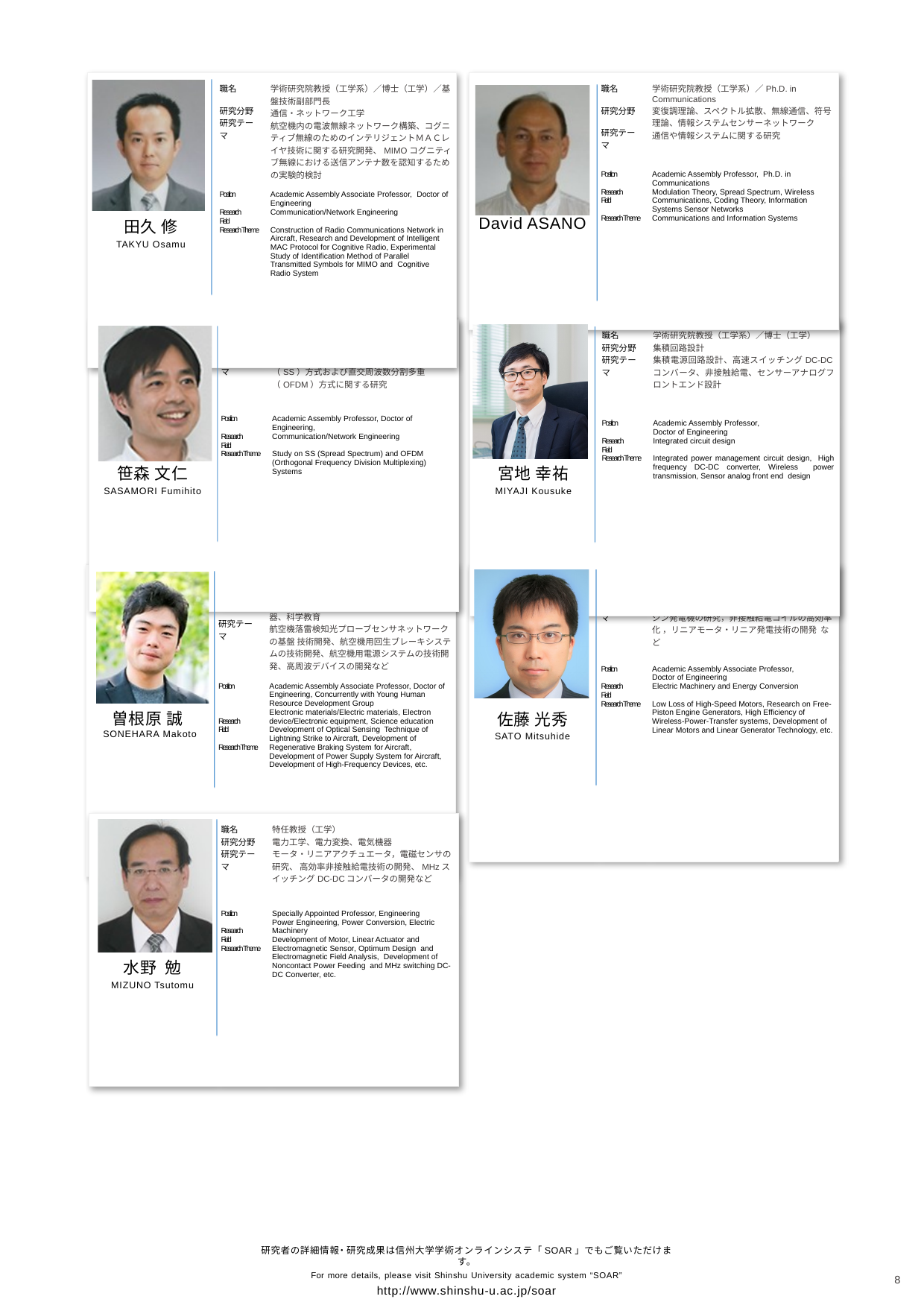

| 田久 修 TAKYU Osamu | 職名 研究分野 研究テーマ | 学術研究院教授（工学系）／博士（工学）／基盤技術副部門長 通信・ネットワーク工学 航空機内の電波無線ネットワーク構築、コグニティブ無線のためのインテリジェントＭＡＣレイヤ技術に関する研究開発、MIMOコグニティブ無線における送信アンテナ数を認知するための実験的検討 |
| --- | --- | --- |
|  | Position Research Field Research Theme | Academic Assembly Associate Professor, Doctor of Engineering Communication/Network Engineering Construction of Radio Communications Network in Aircraft, Research and Development of Intelligent MAC Protocol for Cognitive Radio, Experimental Study of Identification Method of Parallel Transmitted Symbols for MIMO and Cognitive Radio System |
| David ASANO | 職名 研究分野 研究テーマ | 学術研究院教授（工学系）／Ph.D. in Communications 変復調理論、スペクトル拡散、無線通信、符号理論、情報システムセンサーネットワーク 通信や情報システムに関する研究 |
| --- | --- | --- |
|  | Position Research Field Research Theme | Academic Assembly Professor, Ph.D. in Communications Modulation Theory, Spread Spectrum, Wireless Communications, Coding Theory, Information Systems Sensor Networks Communications and Information Systems |

| 笹森 文仁 SASAMORI Fumihito | 職名 研究分野 研究テーマ | 学術研究院教授（工学系）／博士（工学） 通信・ネットワーク工学 ディジタル無線通信におけるスペクトル拡散（SS）方式および直交周波数分割多重（OFDM）方式に関する研究 |
| --- | --- | --- |
|  | Position Research Field Research Theme | Academic Assembly Professor, Doctor of Engineering, Communication/Network Engineering Study on SS (Spread Spectrum) and OFDM (Orthogonal Frequency Division Multiplexing) Systems |
| 宮地 幸祐 MIYAJI Kousuke | 職名 研究分野 研究テーマ | 学術研究院教授（工学系）／博士（工学） 集積回路設計 集積電源回路設計、高速スイッチングDC-DCコンバータ、非接触給電、センサーアナログフロントエンド設計 |
| --- | --- | --- |
|  | Position Research Field Research Theme | Academic Assembly Professor, Doctor of Engineering Integrated circuit design Integrated power management circuit design, High frequency DC-DC converter, Wireless power transmission, Sensor analog front end design |

| 曽根原 誠SONEHARA Makoto | 職名 研究分野 研究テーマ | 学術研究院准教授（工学系）／博士（工学）／人材育成部門を兼務 電子・電気材料工学、電子デバイス・電子機器、科学教育 航空機落雷検知光プローブセンサネットワークの基盤 技術開発、航空機用回生ブレーキシステムの技術開発、航空機用電源システムの技術開発、高周波デバイスの開発など |
| --- | --- | --- |
|  | Position Research Field Research Theme | Academic Assembly Associate Professor, Doctor of Engineering, Concurrently with Young Human Resource Development Group Electronic materials/Electric materials, Electron device/Electronic equipment, Science education Development of Optical Sensing Technique of Lightning Strike to Aircraft, Development of Regenerative Braking System for Aircraft, Development of Power Supply System for Aircraft, Development of High-Frequency Devices, etc. |
| 佐藤 光秀 SATO Mitsuhide | 職名 研究分野 研究テーマ | 学術研究院准教授（工学系）／博士（工学） 電気機器，エネルギー変換 高速モータの低損失化，フリーピストン式エンジン発電機の研究，非接触給電コイルの高効率化 ，リニアモータ・リニア発電技術の開発 など |
| --- | --- | --- |
|  | Position Research Field Research Theme | Academic Assembly Associate Professor, Doctor of Engineering Electric Machinery and Energy Conversion Low Loss of High-Speed Motors, Research on Free-Piston Engine Generators, High Efficiency of Wireless-Power-Transfer systems, Development of Linear Motors and Linear Generator Technology, etc. |

| 水野 勉 MIZUNO Tsutomu | 職名 研究分野 研究テーマ | 特任教授（工学） 電力工学、電力変換、電気機器 モータ・リニアアクチュエータ，電磁センサの研究、 高効率非接触給電技術の開発、MHzスイッチングDC-DCコンバータの開発など |
| --- | --- | --- |
|  | Position Research Field Research Theme | Specially Appointed Professor, Engineering Power Engineering, Power Conversion, Electric Machinery Development of Motor, Linear Actuator and Electromagnetic Sensor, Optimum Design and Electromagnetic Field Analysis, Development of Noncontact Power Feeding and MHz switching DC-DC Converter, etc. |

研究者の詳細情報・研究成果は信州大学学術オンラインシステ「SOAR」でもご覧いただけます。
For more details, please visit Shinshu University academic system “SOAR”
http://www.shinshu-u.ac.jp/soar
8